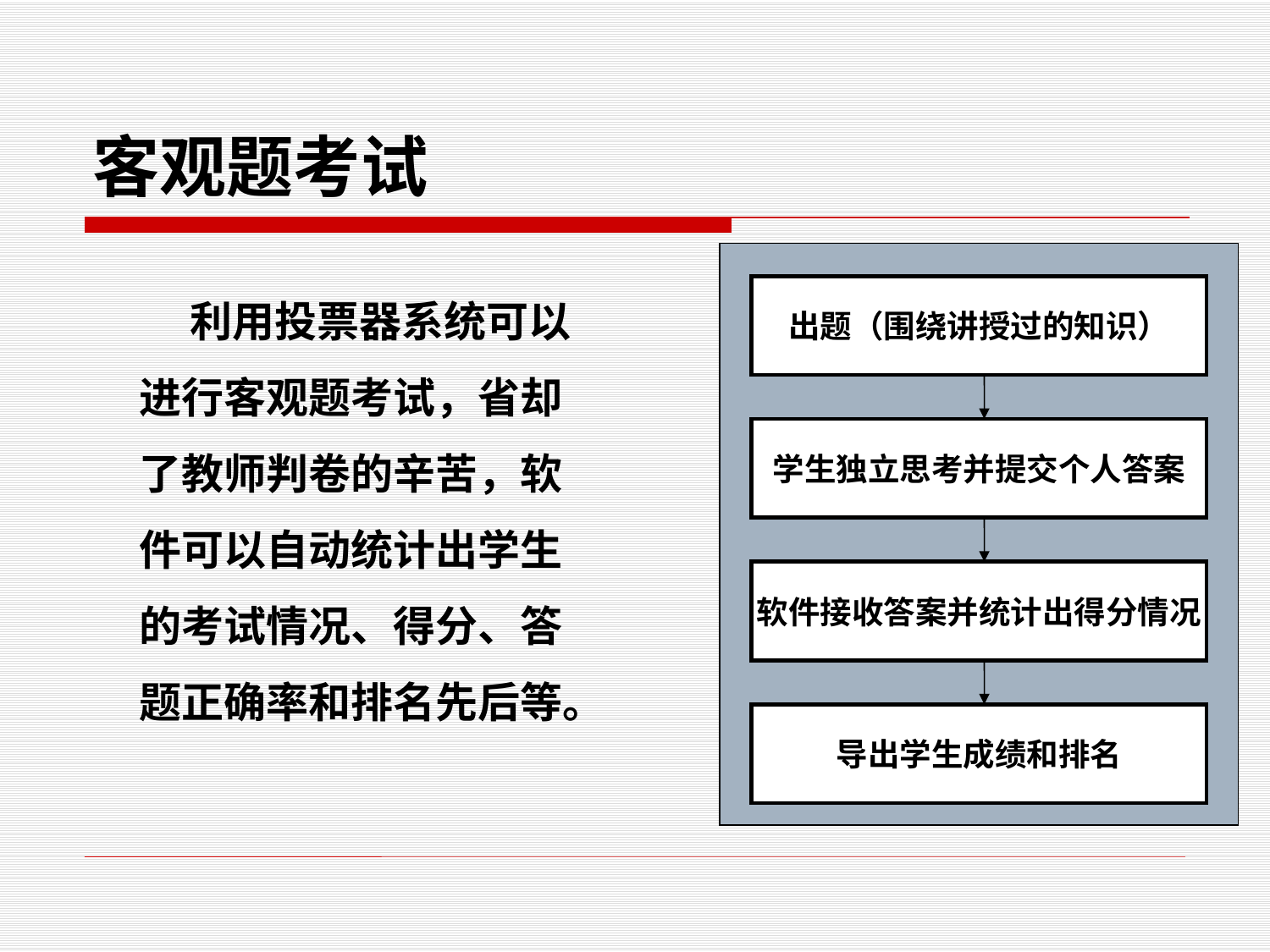

# 客观题考试

出题（围绕讲授过的知识）

学生独立思考并提交个人答案

软件接收答案并统计出得分情况

导出学生成绩和排名
      利用投票器系统可以进行客观题考试，省却了教师判卷的辛苦，软件可以自动统计出学生的考试情况、得分、答题正确率和排名先后等。